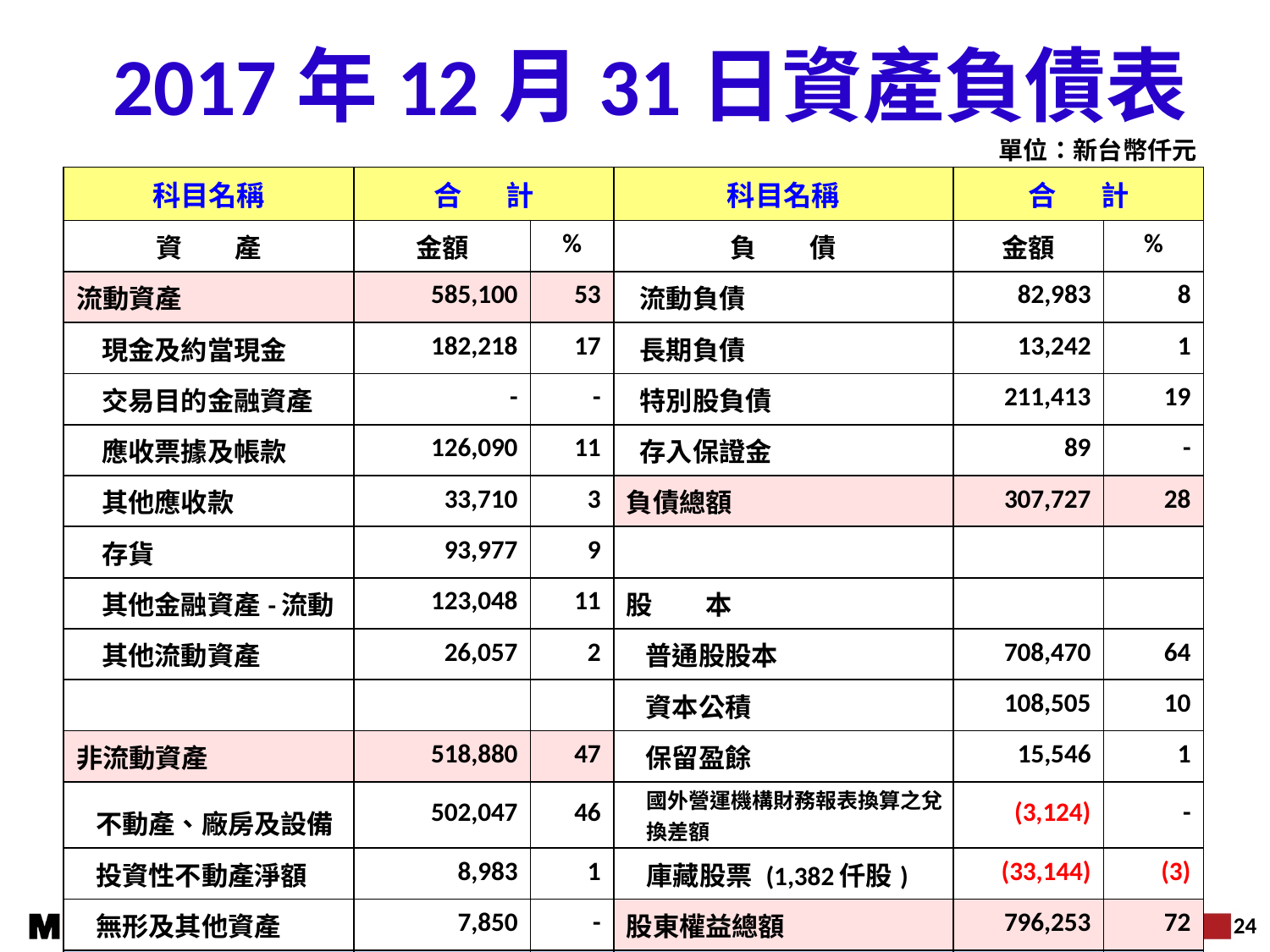

2017年12月31日資產負債表
單位：新台幣仟元
| 科目名稱 | 合 計 |  | 科目名稱 | 合 計 |  |
| --- | --- | --- | --- | --- | --- |
| 資　　產 | 金額 | % | 負　　債 | 金額 | % |
| 流動資產 | 585,100 | 53 | 流動負債 | 82,983 | 8 |
| 現金及約當現金 | 182,218 | 17 | 長期負債 | 13,242 | 1 |
| 交易目的金融資產 | - | - | 特別股負債 | 211,413 | 19 |
| 應收票據及帳款 | 126,090 | 11 | 存入保證金 | 89 | - |
| 其他應收款 | 33,710 | 3 | 負債總額 | 307,727 | 28 |
| 存貨 | 93,977 | 9 |  |  |  |
| 其他金融資產-流動 | 123,048 | 11 | 股　　本 |  |  |
| 其他流動資產 | 26,057 | 2 | 普通股股本 | 708,470 | 64 |
|  |  |  | 資本公積 | 108,505 | 10 |
| 非流動資產 | 518,880 | 47 | 保留盈餘 | 15,546 | 1 |
| 不動產、廠房及設備 | 502,047 | 46 | 國外營運機構財務報表換算之兌換差額 | (3,124) | - |
| 投資性不動產淨額 | 8,983 | 1 | 庫藏股票 (1,382仟股) | (33,144) | (3) |
| 無形及其他資產 | 7,850 | - | 股東權益總額 | 796,253 | 72 |
| 資產總額 | 1,103,980 | 100 | 負債.淨值總額 | 1,103,980 | 100 |
|  |  |  | 每股淨值 | 11.46 |  |
24